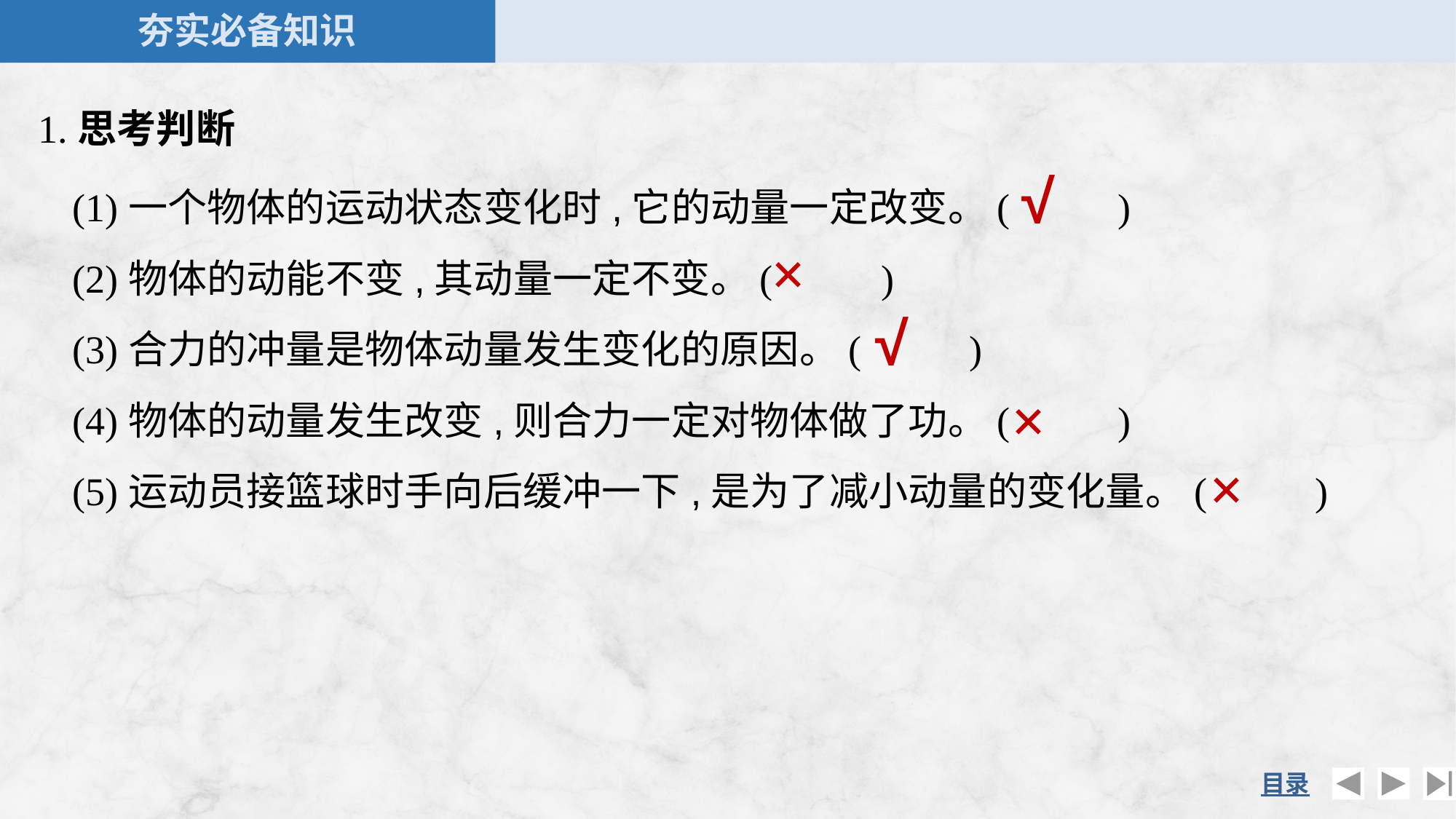

1.思考判断
(1)一个物体的运动状态变化时,它的动量一定改变。(           )
(2)物体的动能不变,其动量一定不变。(           )
(3)合力的冲量是物体动量发生变化的原因。(           )
(4)物体的动量发生改变,则合力一定对物体做了功。(           )
(5)运动员接篮球时手向后缓冲一下,是为了减小动量的变化量。(           )
√
×
√
×
×